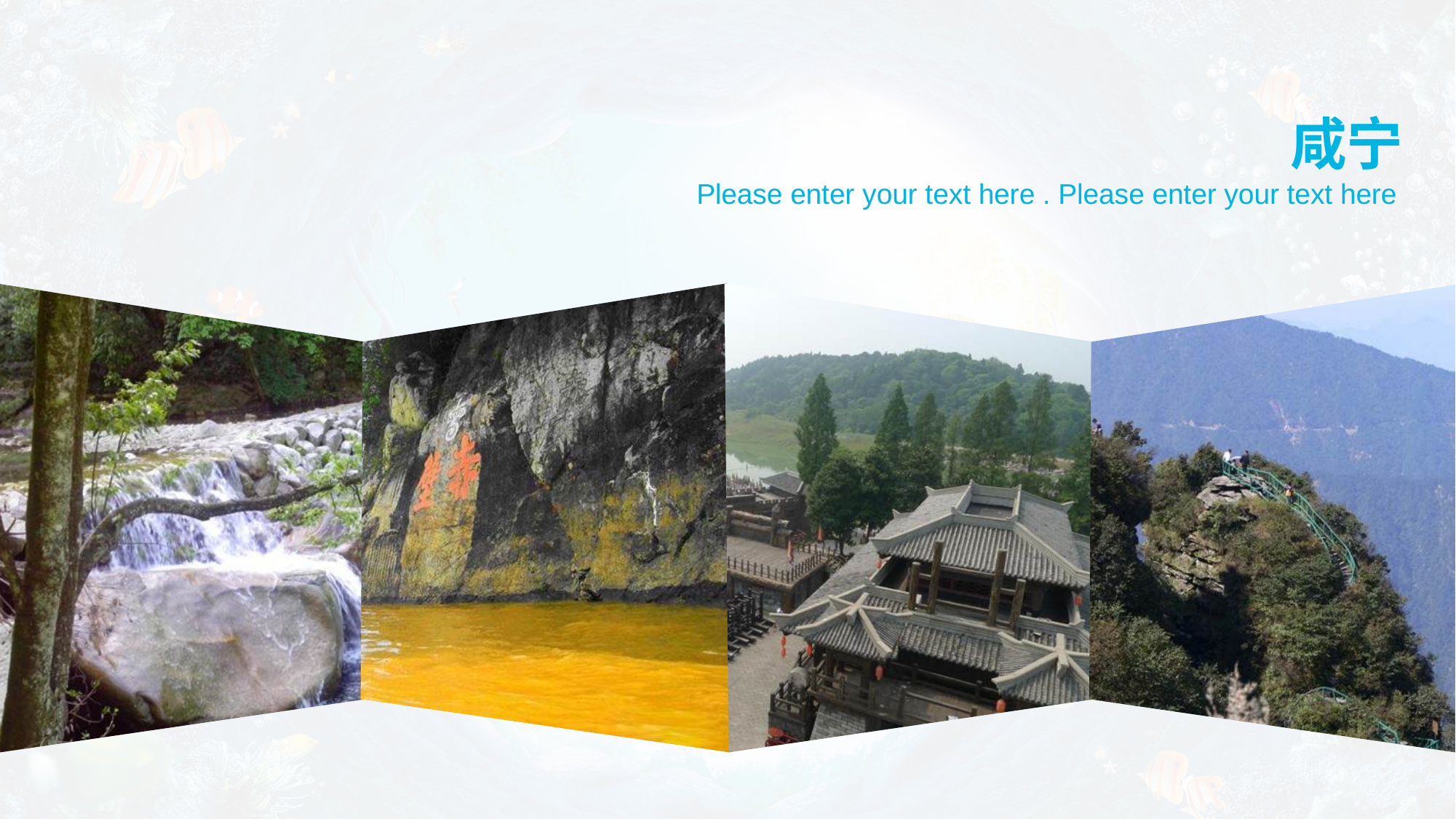

咸宁
Please enter your text here . Please enter your text here